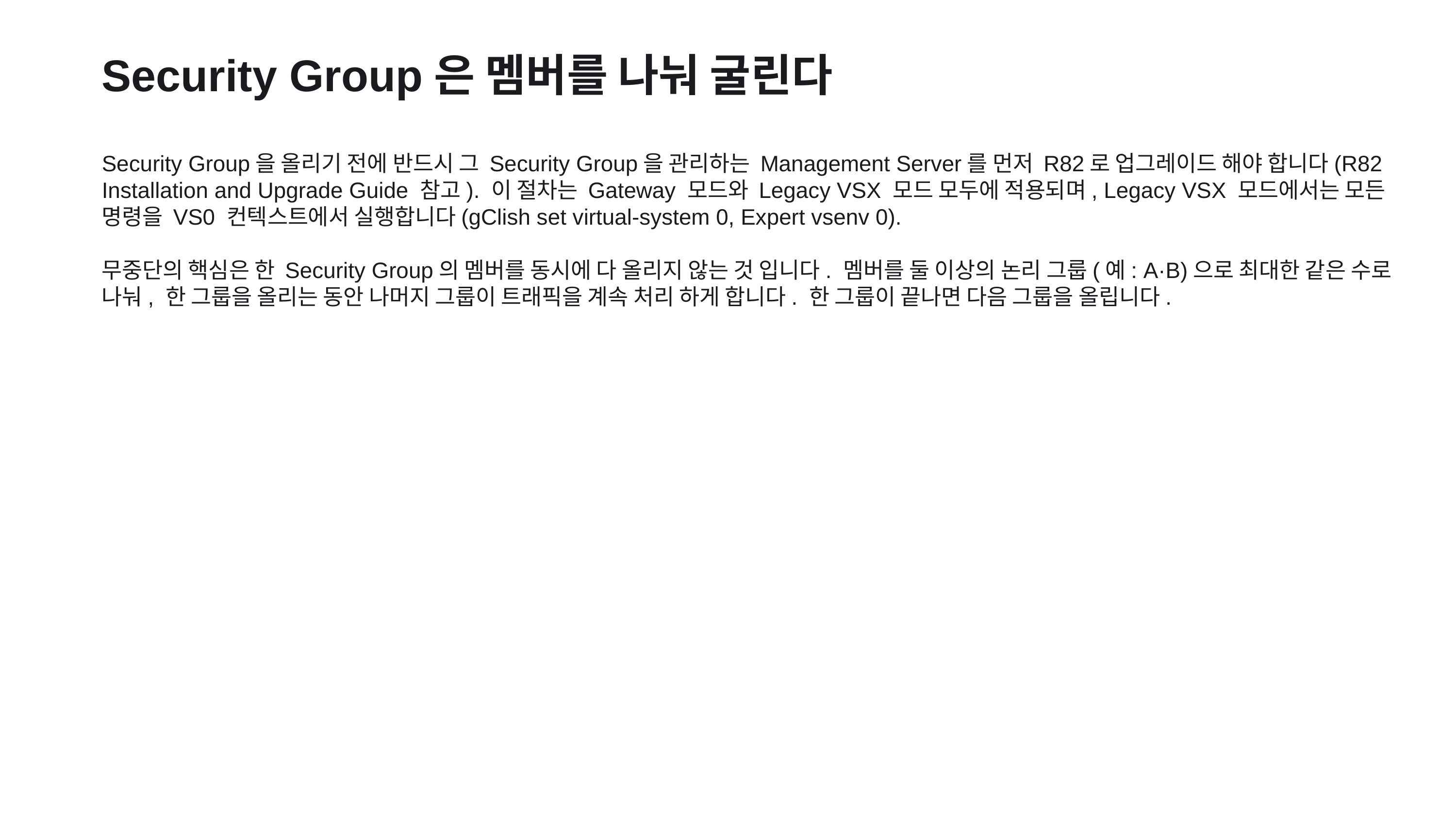

Security Group은 멤버를 나눠 굴린다
Security Group을 올리기 전에 반드시 그 Security Group을 관리하는 Management Server를 먼저 R82로 업그레이드 해야 합니다(R82 Installation and Upgrade Guide 참고). 이 절차는 Gateway 모드와 Legacy VSX 모드 모두에 적용되며, Legacy VSX 모드에서는 모든 명령을 VS0 컨텍스트에서 실행합니다(gClish set virtual-system 0, Expert vsenv 0).

무중단의 핵심은 한 Security Group의 멤버를 동시에 다 올리지 않는 것 입니다. 멤버를 둘 이상의 논리 그룹(예: A·B)으로 최대한 같은 수로 나눠, 한 그룹을 올리는 동안 나머지 그룹이 트래픽을 계속 처리 하게 합니다. 한 그룹이 끝나면 다음 그룹을 올립니다.